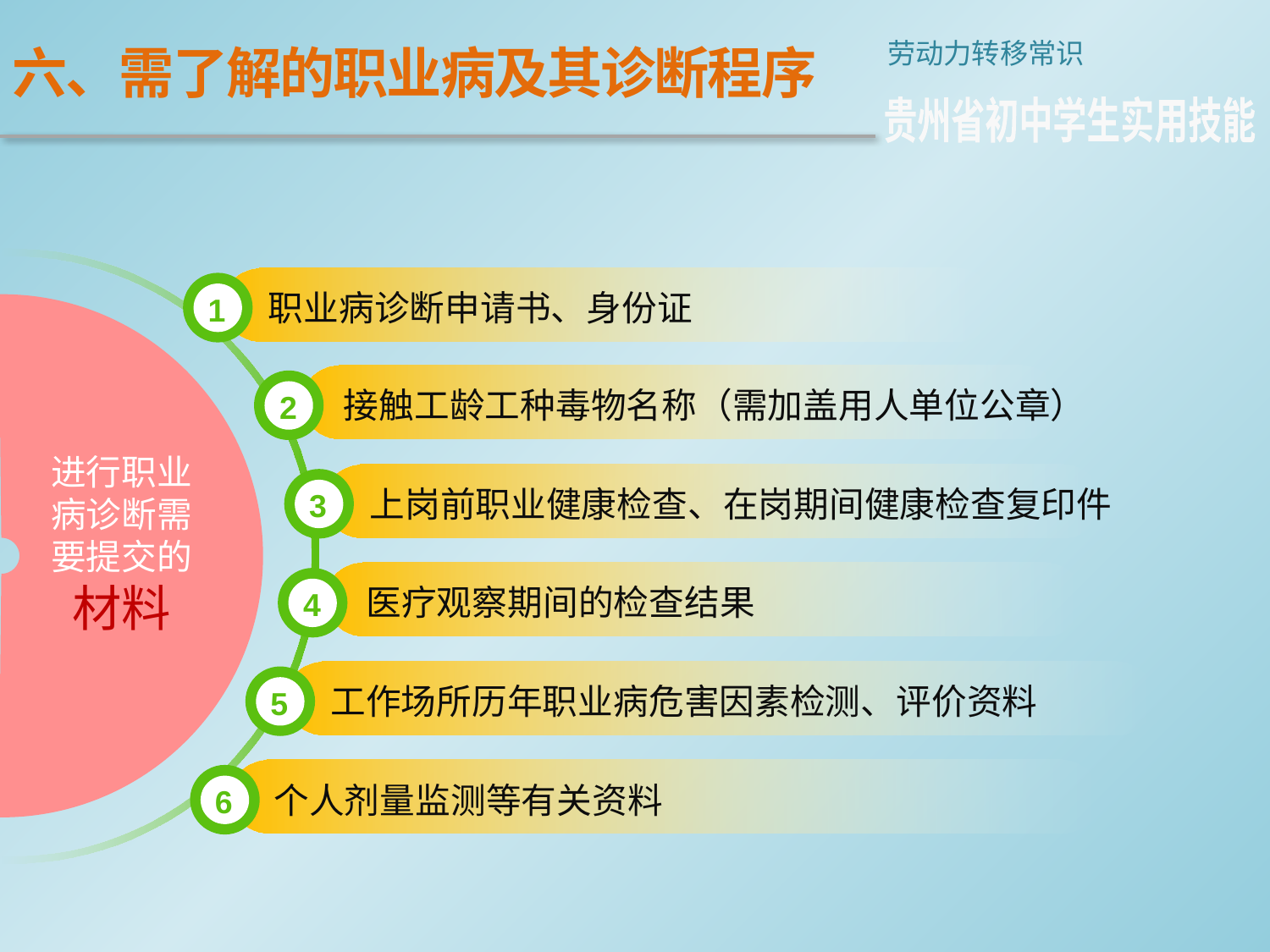

六、需了解的职业病及其诊断程序
劳动力转移常识
贵州省初中学生实用技能

职业病诊断申请书、身份证
1

接触工龄工种毒物名称（需加盖用人单位公章）
2
进行职业病诊断需要提交的材料

上岗前职业健康检查、在岗期间健康检查复印件
3

医疗观察期间的检查结果
4

工作场所历年职业病危害因素检测、评价资料
5

个人剂量监测等有关资料
6